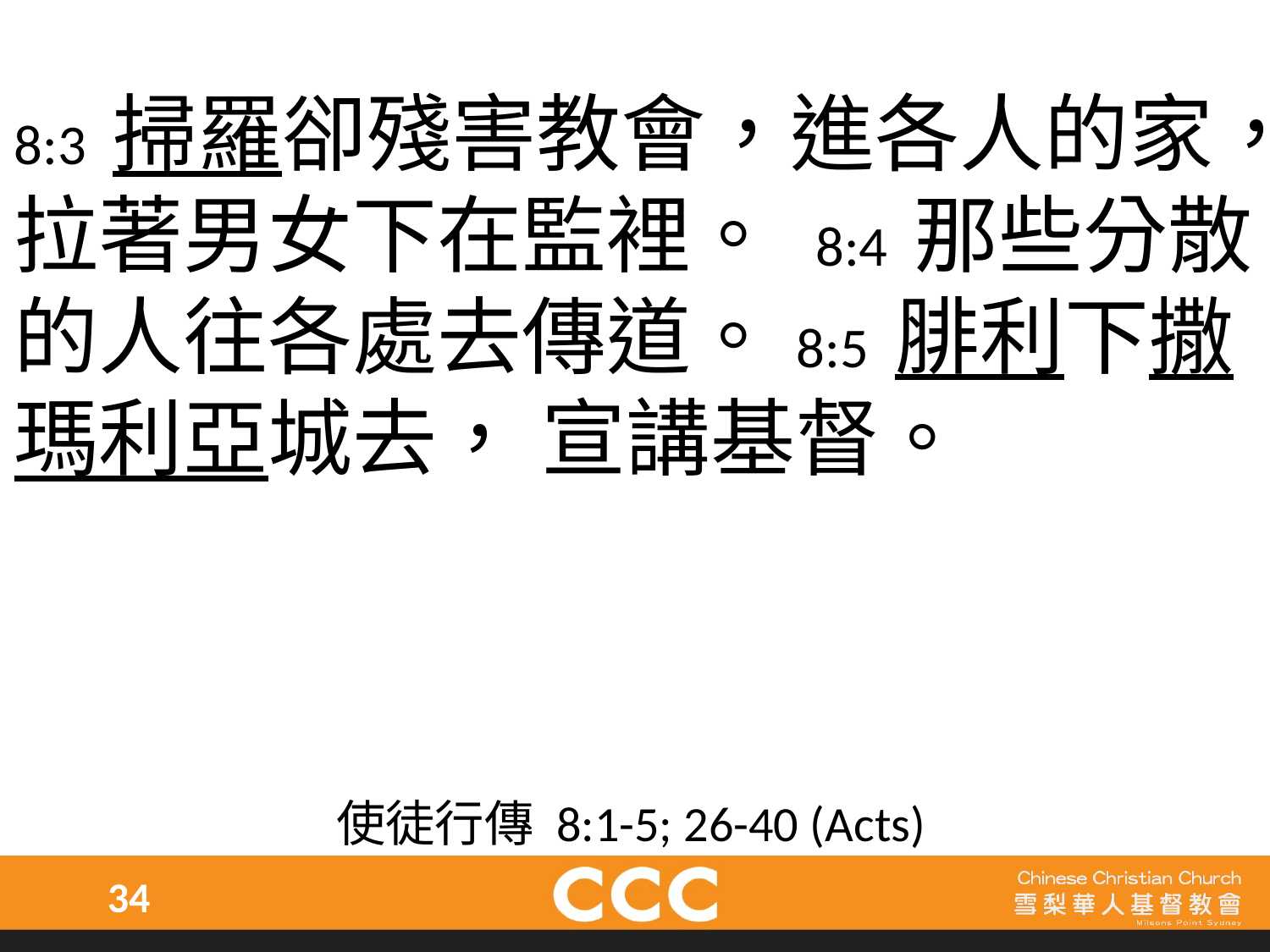

8:3 掃羅卻殘害教會，進各人的家，拉著男女下在監裡。 8:4 那些分散的人往各處去傳道。8:5 腓利下撒瑪利亞城去， 宣講基督。

使徒行傳 8:1-5; 26-40 (Acts)
34